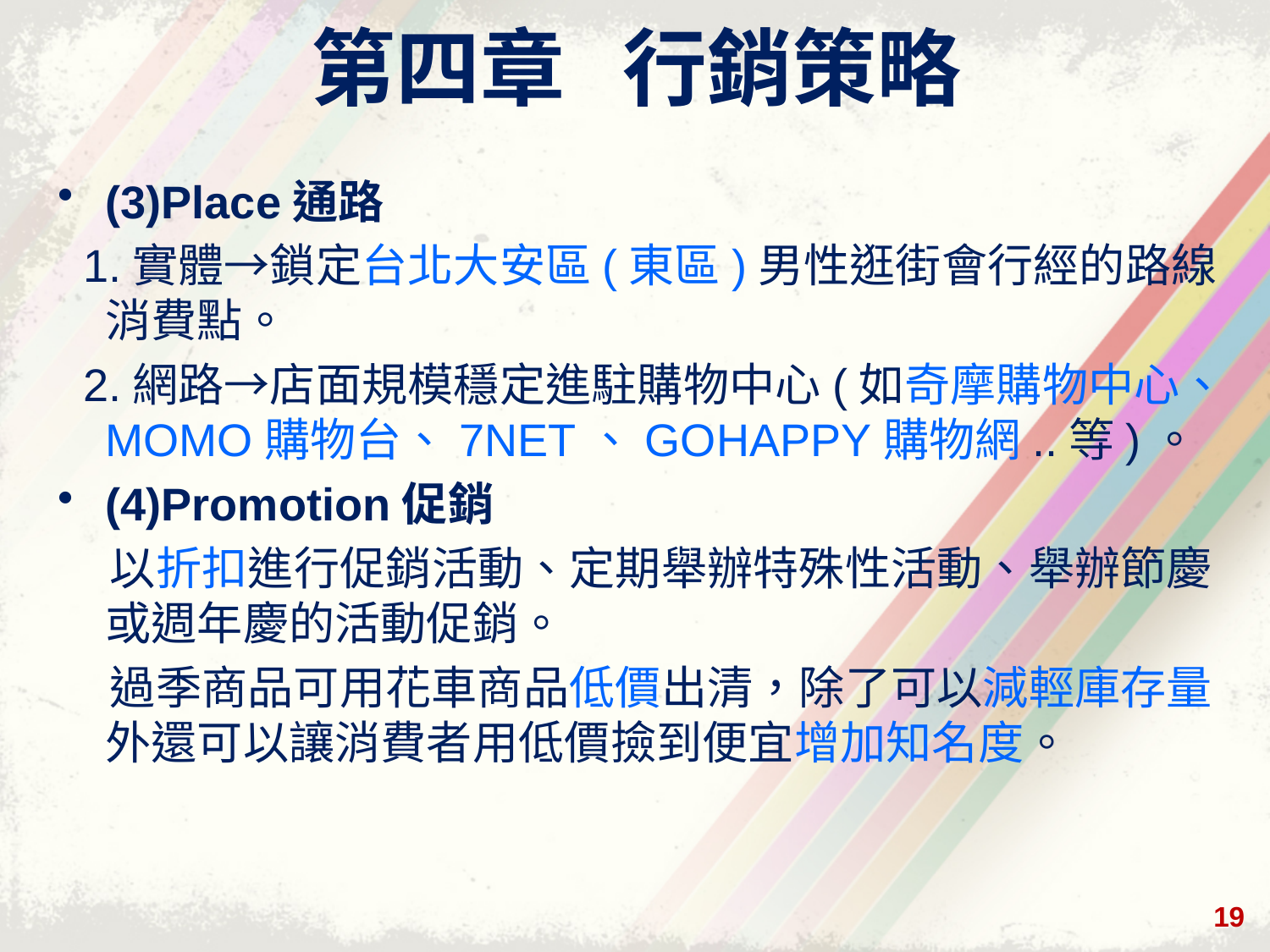

# 第四章   行銷策略
(3)Place通路
  1.實體→鎖定台北大安區(東區)男性逛街會行經的路線消費點。
  2.網路→店面規模穩定進駐購物中心(如奇摩購物中心、MOMO購物台、7NET、GOHAPPY購物網..等)。
(4)Promotion促銷
    以折扣進行促銷活動、定期舉辦特殊性活動、舉辦節慶或週年慶的活動促銷。
    過季商品可用花車商品低價出清，除了可以減輕庫存量外還可以讓消費者用低價撿到便宜增加知名度。

19